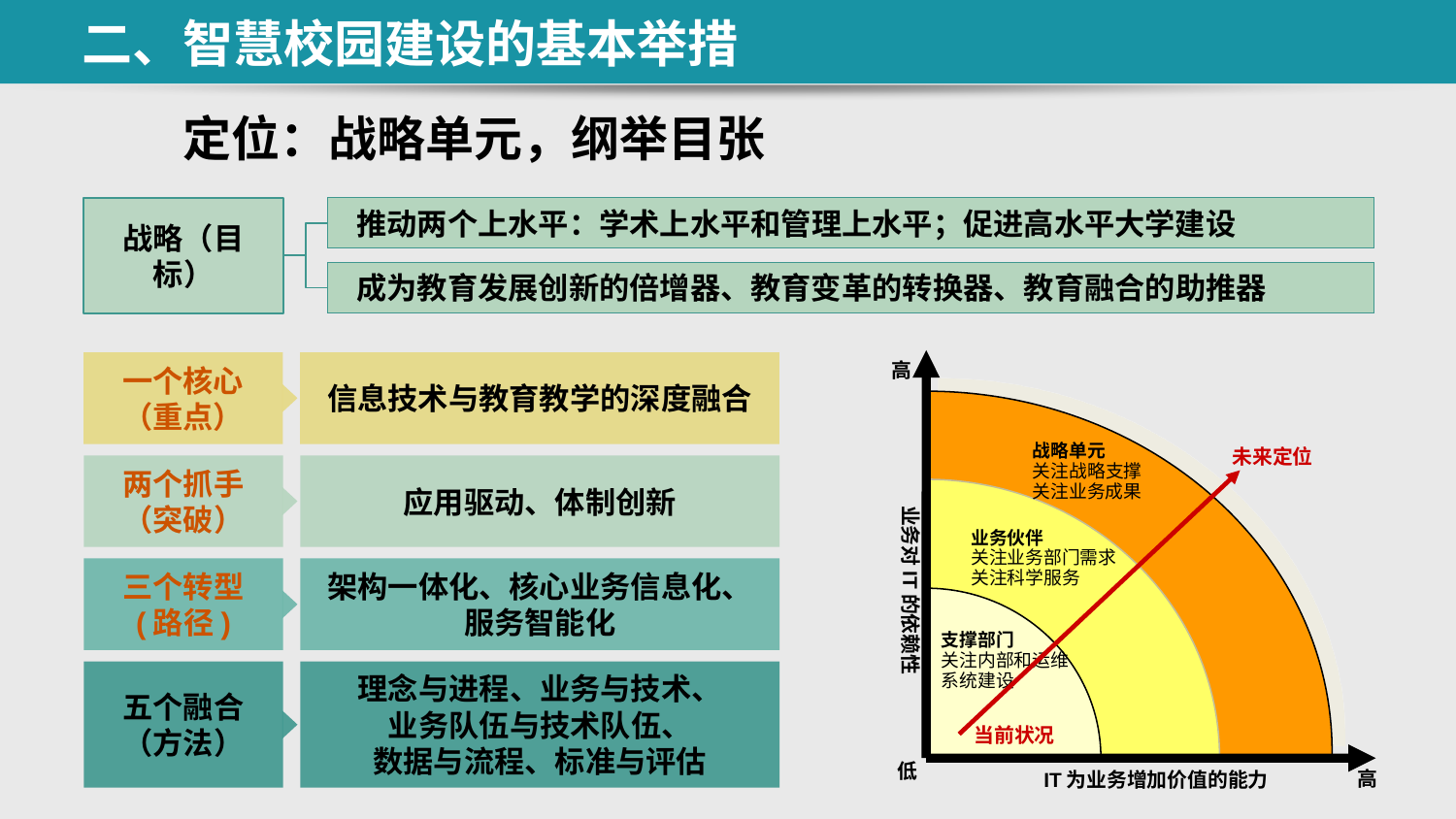

二、智慧校园建设的基本举措
# 定位：战略单元，纲举目张
战略（目标）
 推动两个上水平：学术上水平和管理上水平；促进高水平大学建设
 成为教育发展创新的倍增器、教育变革的转换器、教育融合的助推器
高

战略单元
关注战略支撑
关注业务成果
未来定位

业务对IT的依赖性
业务伙伴
关注业务部门需求
关注科学服务

支撑部门
关注内部和运维
系统建设
当前状况
低

高
IT为业务增加价值的能力
一个核心（重点）
信息技术与教育教学的深度融合

两个抓手（突破）
应用驱动、体制创新

三个转型
(路径)
架构一体化、核心业务信息化、服务智能化

五个融合（方法）
理念与进程、业务与技术、
业务队伍与技术队伍、
数据与流程、标准与评估